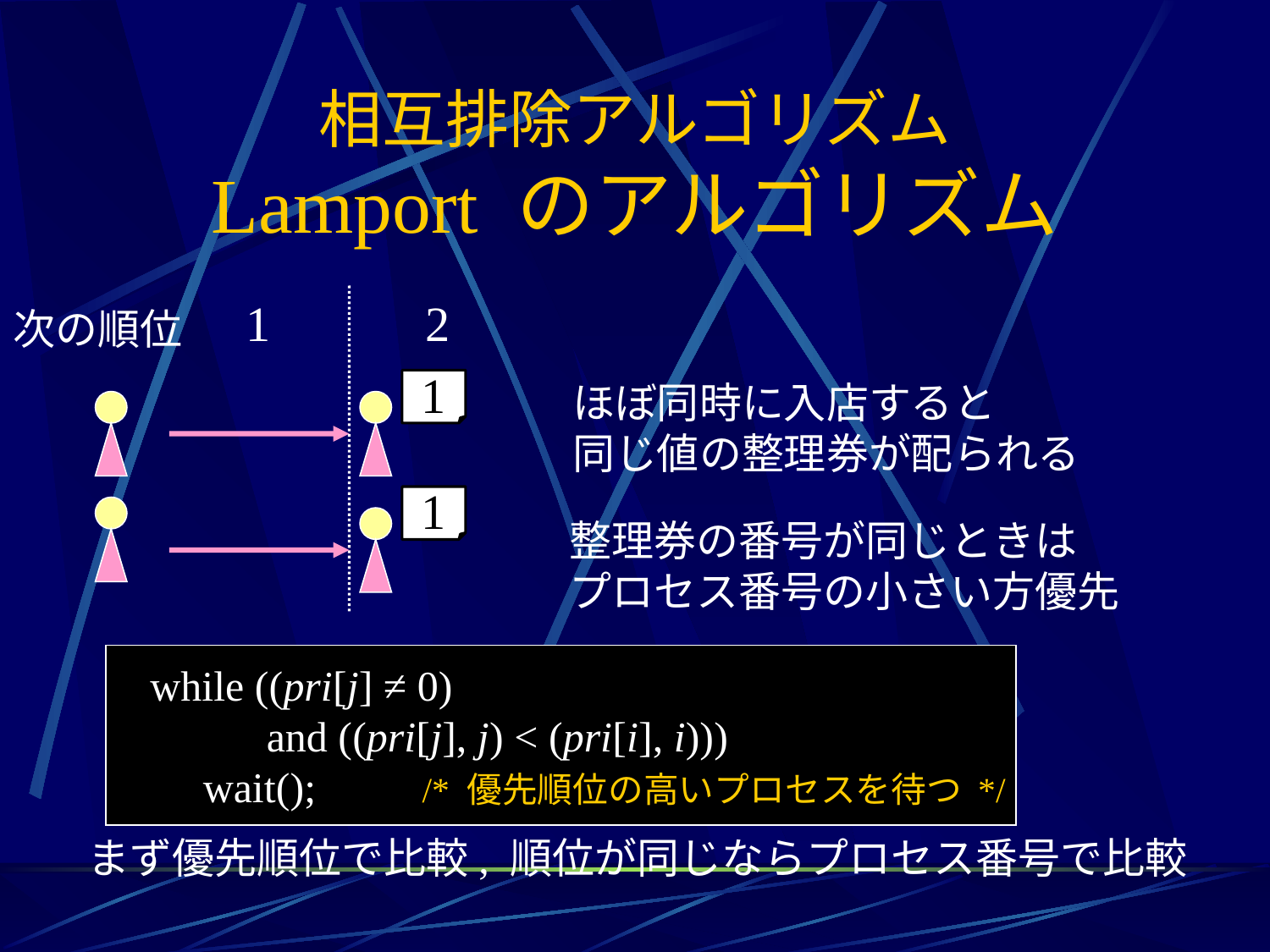

# 相互排除アルゴリズム Lamport のアルゴリズム
1

2
次の順位
1

ほぼ同時に入店すると
同じ値の整理券が配られる

1

整理券の番号が同じときは
プロセス番号の小さい方優先
   while ((pri[j] ≠ 0)
              and ((pri[j], j) < (pri[i], i)))
        wait();          /* 優先順位の高いプロセスを待つ */
まず優先順位で比較, 順位が同じならプロセス番号で比較